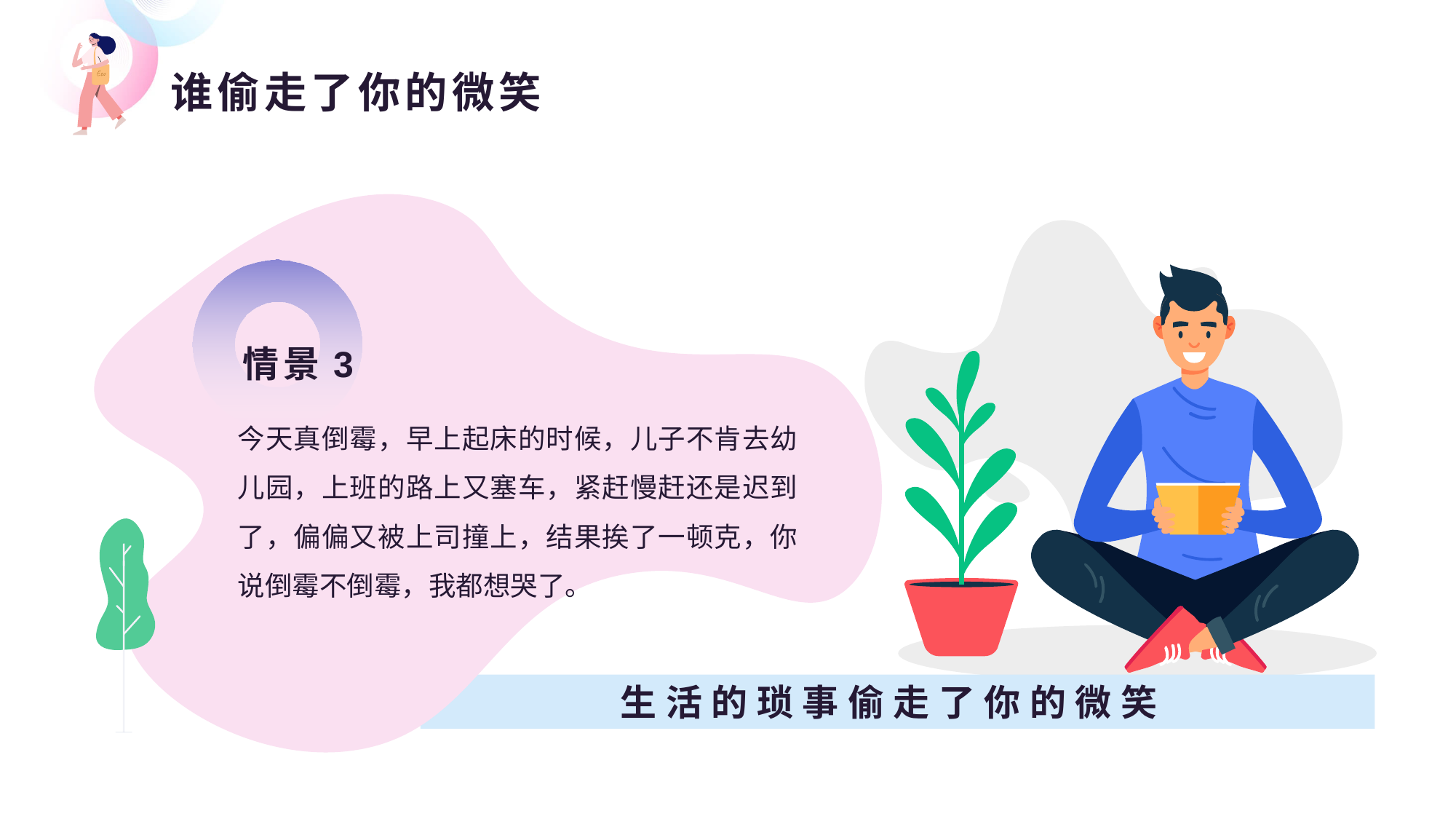

# 谁偷走了你的微笑

情景3
今天真倒霉，早上起床的时候，儿子不肯去幼儿园，上班的路上又塞车，紧赶慢赶还是迟到了，偏偏又被上司撞上，结果挨了一顿克，你说倒霉不倒霉，我都想哭了。

生活的琐事偷走了你的微笑